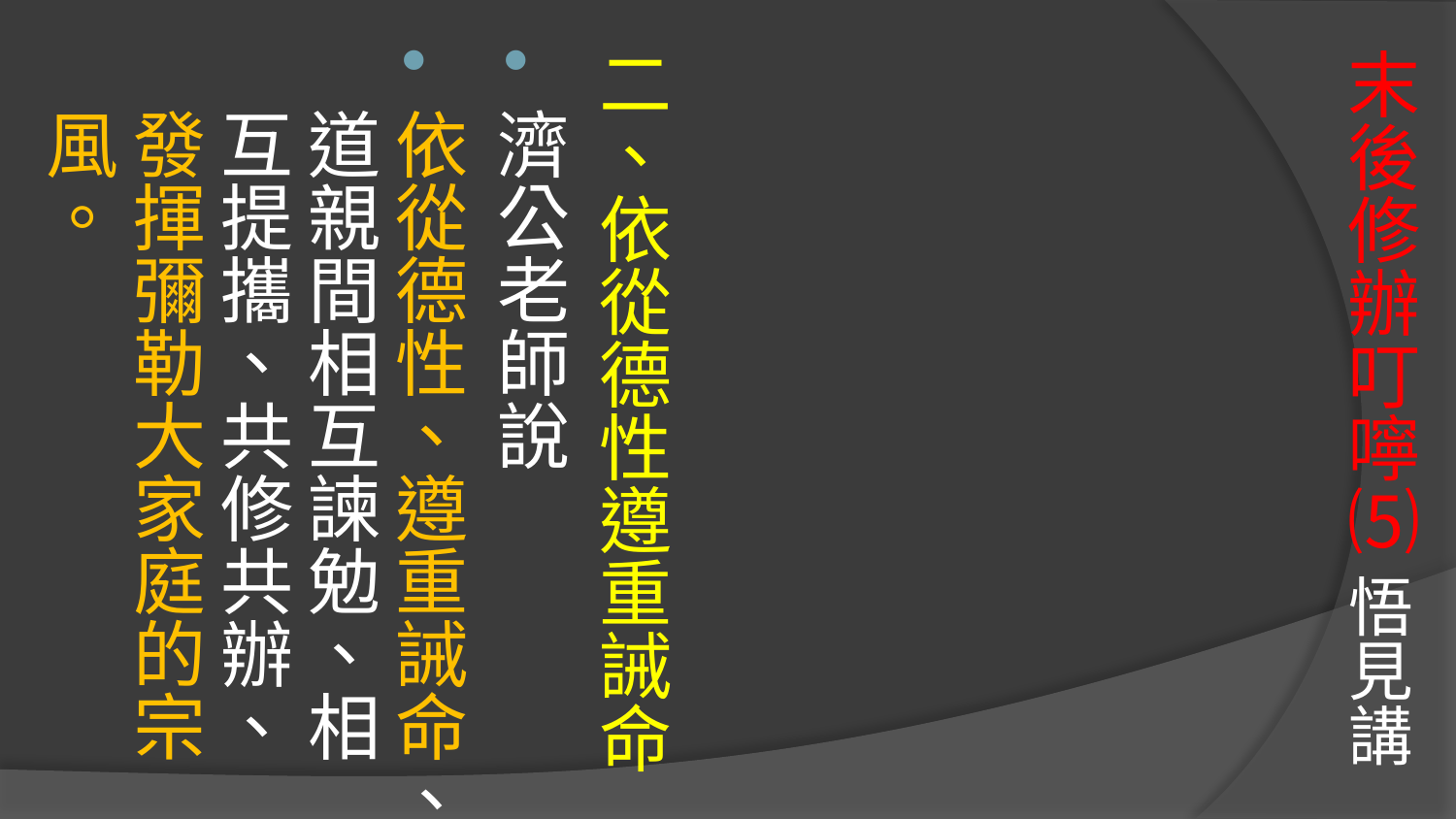

# 末後修辦叮嚀⑸ 悟見講
二、依從德性遵重誡命
濟公老師說
依從德性、遵重誡命、道親間相互諫勉、相互提攜、共修共辦、發揮彌勒大家庭的宗風。